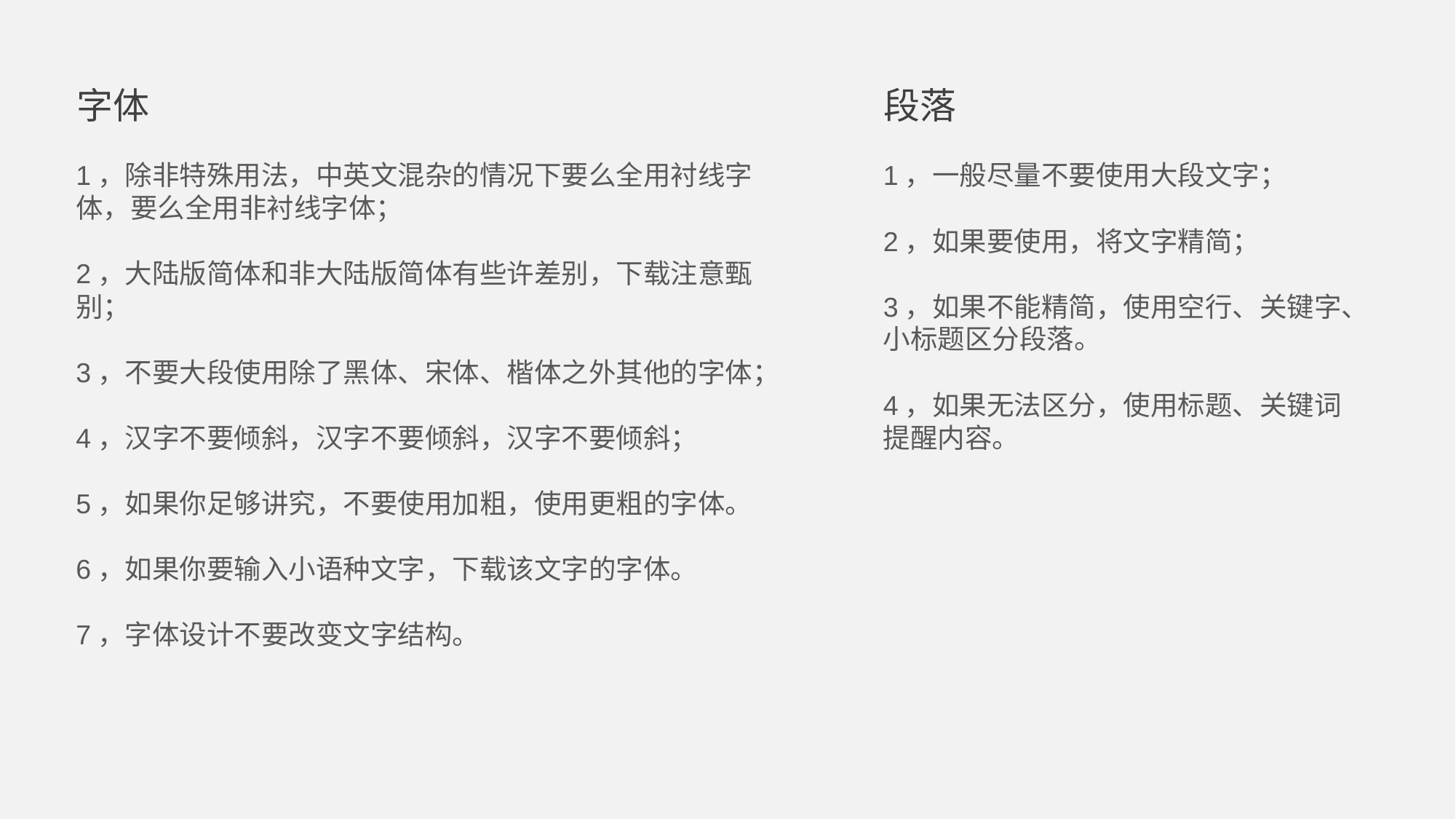

段落
字体
1，除非特殊用法，中英文混杂的情况下要么全用衬线字体，要么全用非衬线字体；

2，大陆版简体和非大陆版简体有些许差别，下载注意甄别；

3，不要大段使用除了黑体、宋体、楷体之外其他的字体；

4，汉字不要倾斜，汉字不要倾斜，汉字不要倾斜；

5，如果你足够讲究，不要使用加粗，使用更粗的字体。

6，如果你要输入小语种文字，下载该文字的字体。

7，字体设计不要改变文字结构。
1，一般尽量不要使用大段文字；

2，如果要使用，将文字精简；

3，如果不能精简，使用空行、关键字、
小标题区分段落。

4，如果无法区分，使用标题、关键词
提醒内容。